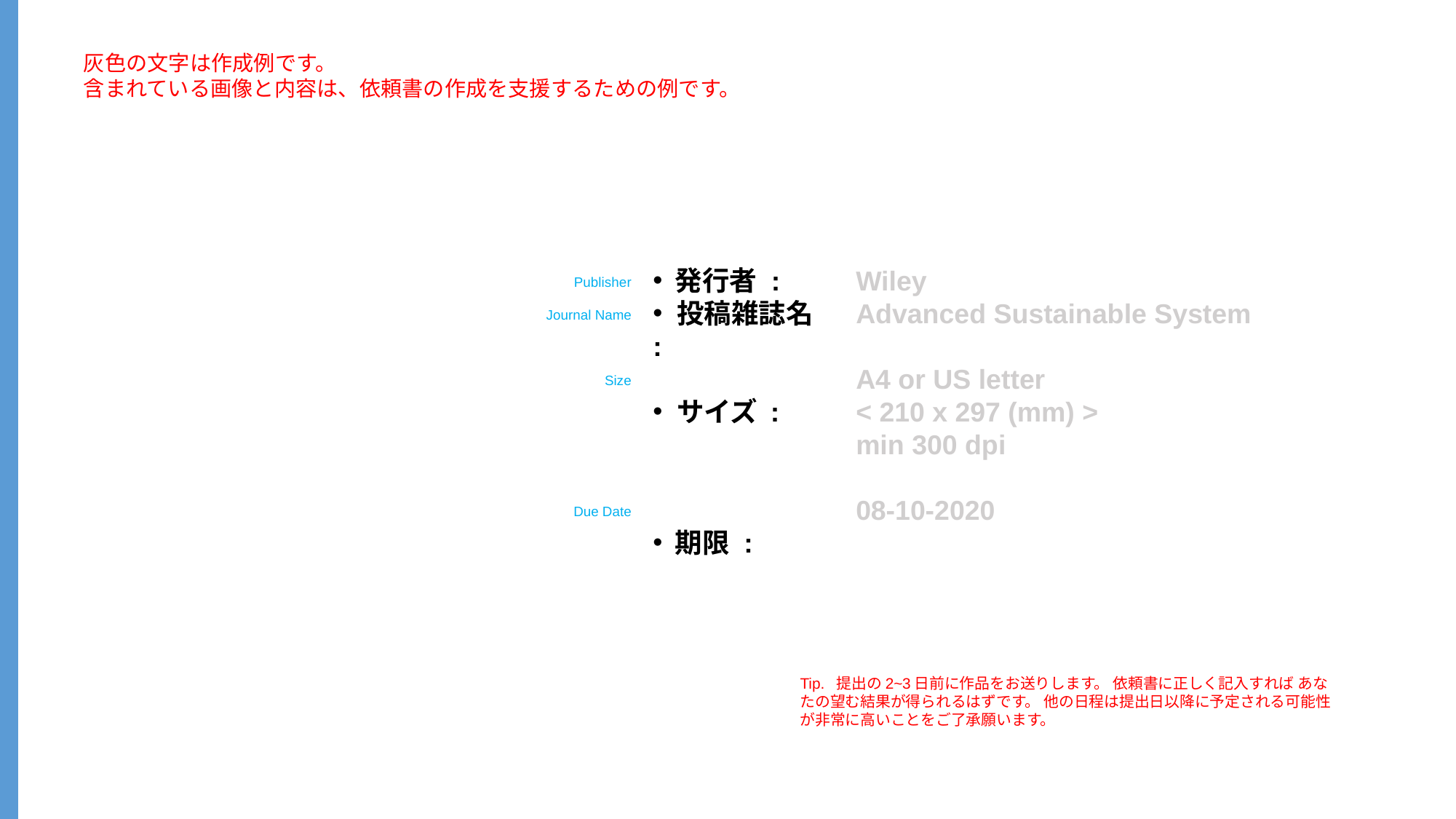

灰色の文字は作成例です。
含まれている画像と内容は、依頼書の作成を支援するための例です。
 発行者 :
 投稿雑誌名 :

 サイズ :

 期限 :
Wiley
Advanced Sustainable System

A4 or US letter
< 210 x 297 (mm) >
min 300 dpi

08-10-2020
Publisher

Journal Name

 Size

Due Date

Tip.  提出の2~3日前に作品をお送りします。 依頼書に正しく記入すれば あなたの望む結果が得られるはずです。 他の日程は提出日以降に予定される可能性が非常に高いことをご了承願います。